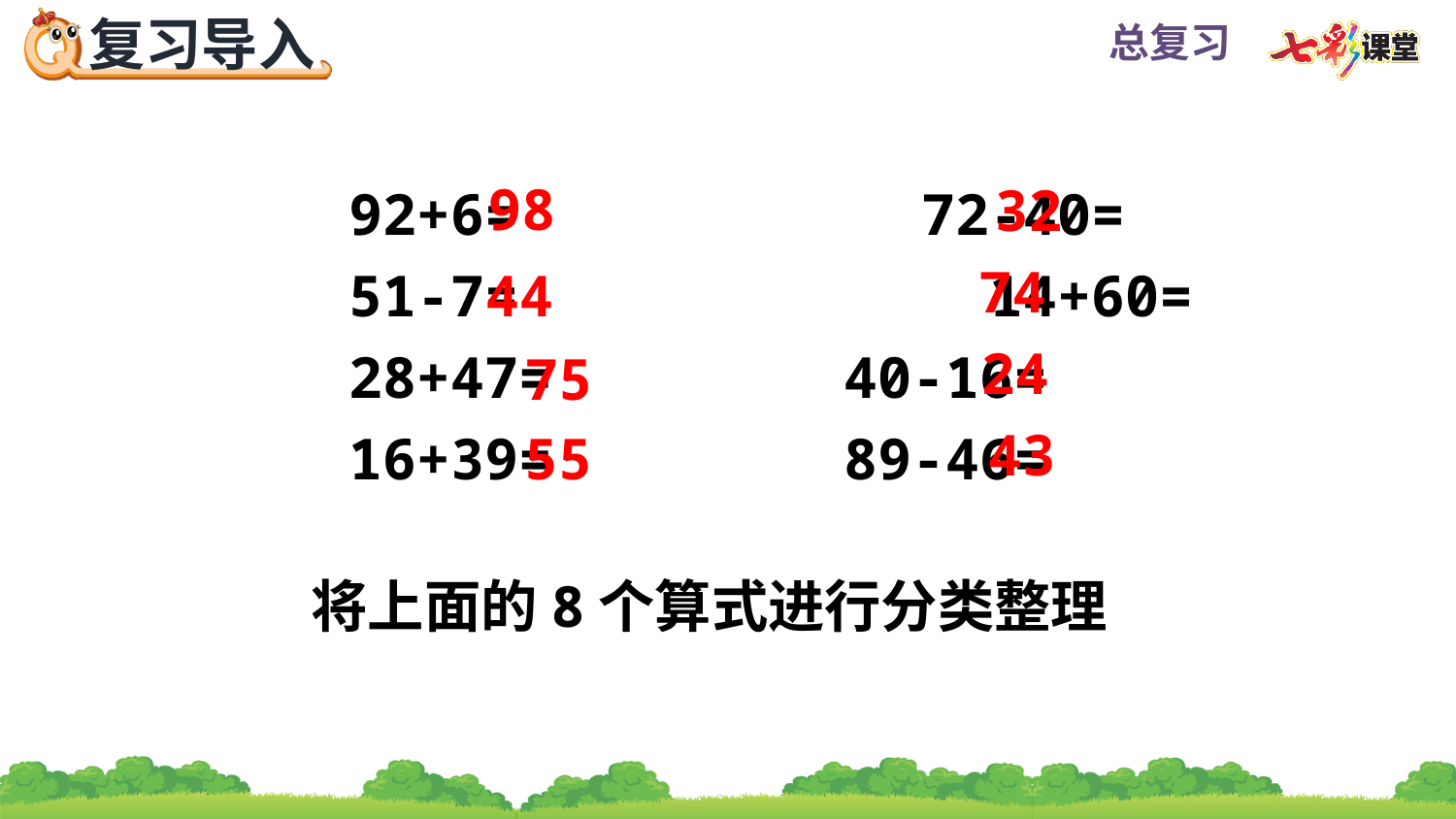

92+6=  		     72-40=
 51-7= 		       14+60=
 28+47= 	       40-16=
 16+39= 	       89-46=
98
32
74
44
24
75
43
55
将上面的8个算式进行分类整理